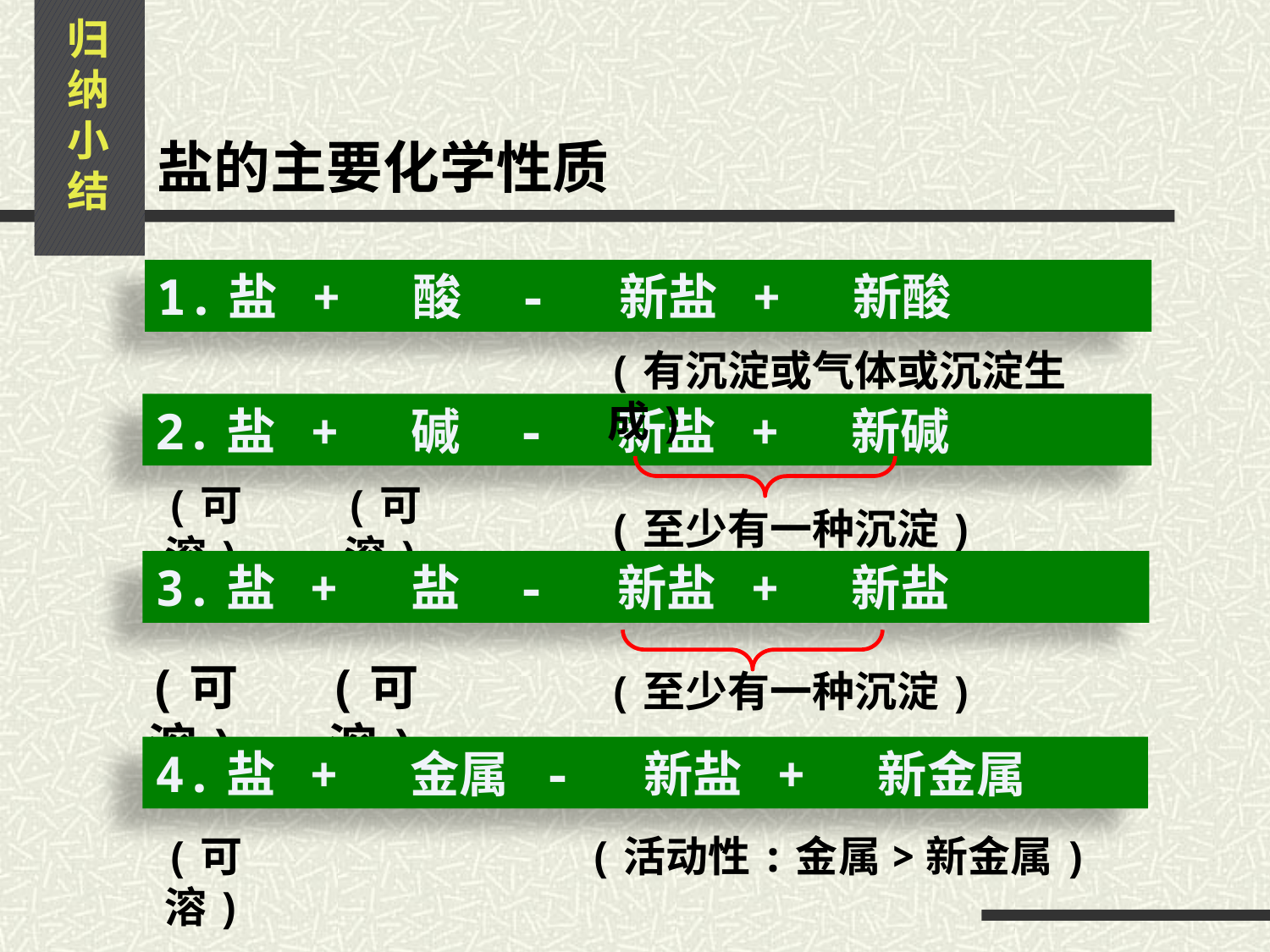

归纳小结
盐的主要化学性质
1.盐  +  酸    -  新盐  +  新酸
(有沉淀或气体或沉淀生成)

2.盐  +  碱    -  新盐  +  新碱
(可溶)
(可溶)
(至少有一种沉淀)

3.盐  +  盐    -  新盐  +  新盐
(可溶)
(可溶)
(至少有一种沉淀)
4.盐  +  金属  -  新盐  +  新金属
(可溶)
(活动性:金属>新金属)